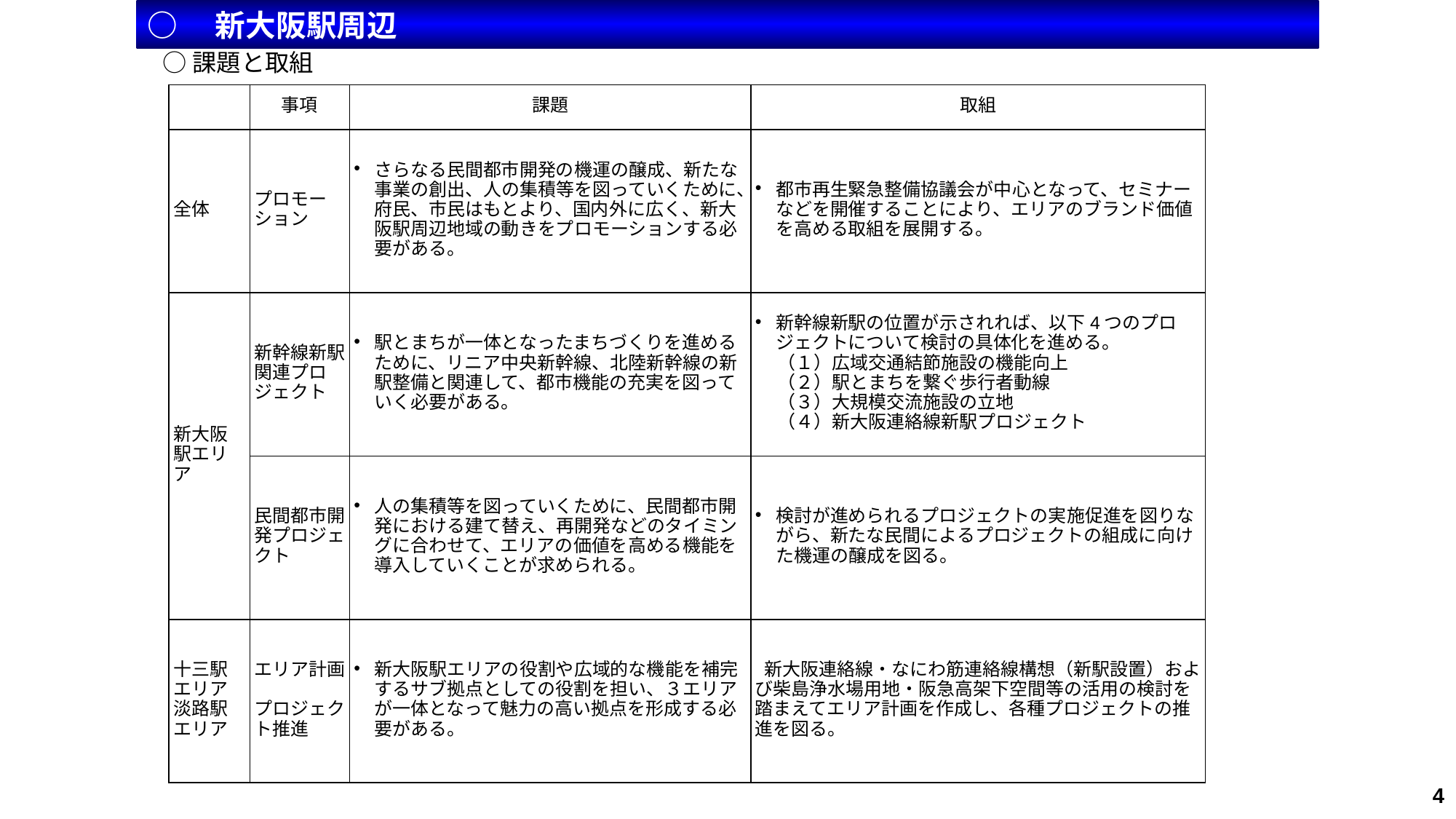

○　新大阪駅周辺
○課題と取組
|  | 事項 | 課題 | 取組 |
| --- | --- | --- | --- |
| 全体 | プロモーション | さらなる民間都市開発の機運の醸成、新たな事業の創出、人の集積等を図っていくために、府民、市民はもとより、国内外に広く、新大阪駅周辺地域の動きをプロモーションする必要がある。 | 都市再生緊急整備協議会が中心となって、セミナーなどを開催することにより、エリアのブランド価値を高める取組を展開する。 |
| 新大阪駅エリア | 新幹線新駅関連プロジェクト | 駅とまちが一体となったまちづくりを進めるために、リニア中央新幹線、北陸新幹線の新駅整備と関連して、都市機能の充実を図っていく必要がある。 | 新幹線新駅の位置が示されれば、以下4つのプロジェクトについて検討の具体化を進める。 （１）広域交通結節施設の機能向上 （２）駅とまちを繋ぐ歩行者動線 （３）大規模交流施設の立地 （４）新大阪連絡線新駅プロジェクト |
|  | 民間都市開発プロジェクト | 人の集積等を図っていくために、民間都市開発における建て替え、再開発などのタイミングに合わせて、エリアの価値を高める機能を導入していくことが求められる。 | 検討が進められるプロジェクトの実施促進を図りながら、新たな民間によるプロジェクトの組成に向けた機運の醸成を図る。 |
| 十三駅エリア 淡路駅エリア | エリア計画 プロジェクト推進 | 新大阪駅エリアの役割や広域的な機能を補完するサブ拠点としての役割を担い、３エリアが一体となって魅力の高い拠点を形成する必要がある。 | 新大阪連絡線・なにわ筋連絡線構想（新駅設置）および柴島浄水場用地・阪急高架下空間等の活用の検討を踏まえてエリア計画を作成し、各種プロジェクトの推進を図る。 |
4